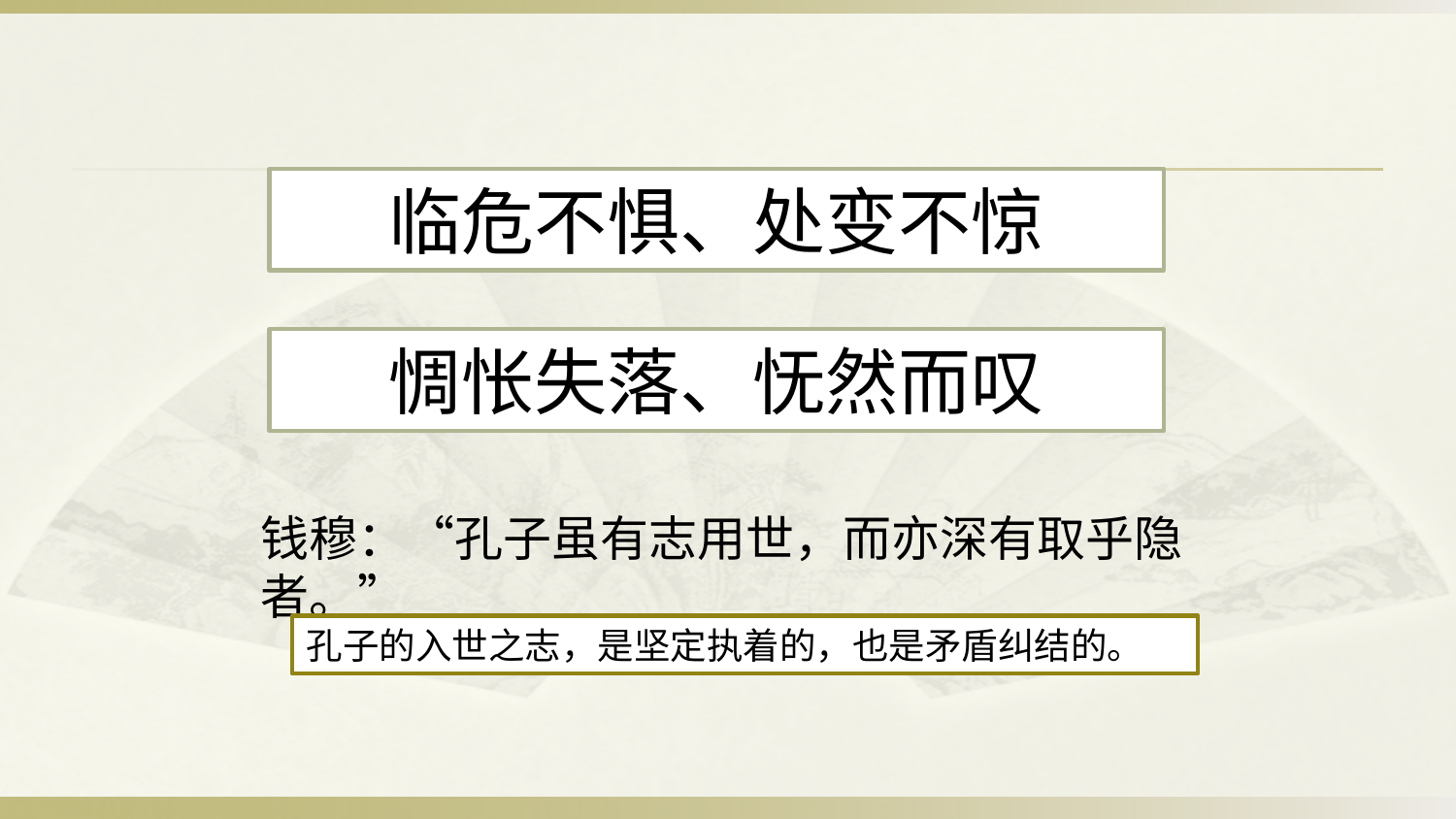

临危不惧、处变不惊
惆怅失落、怃然而叹
钱穆：“孔子虽有志用世，而亦深有取乎隐者。”
孔子的入世之志，是坚定执着的，也是矛盾纠结的。